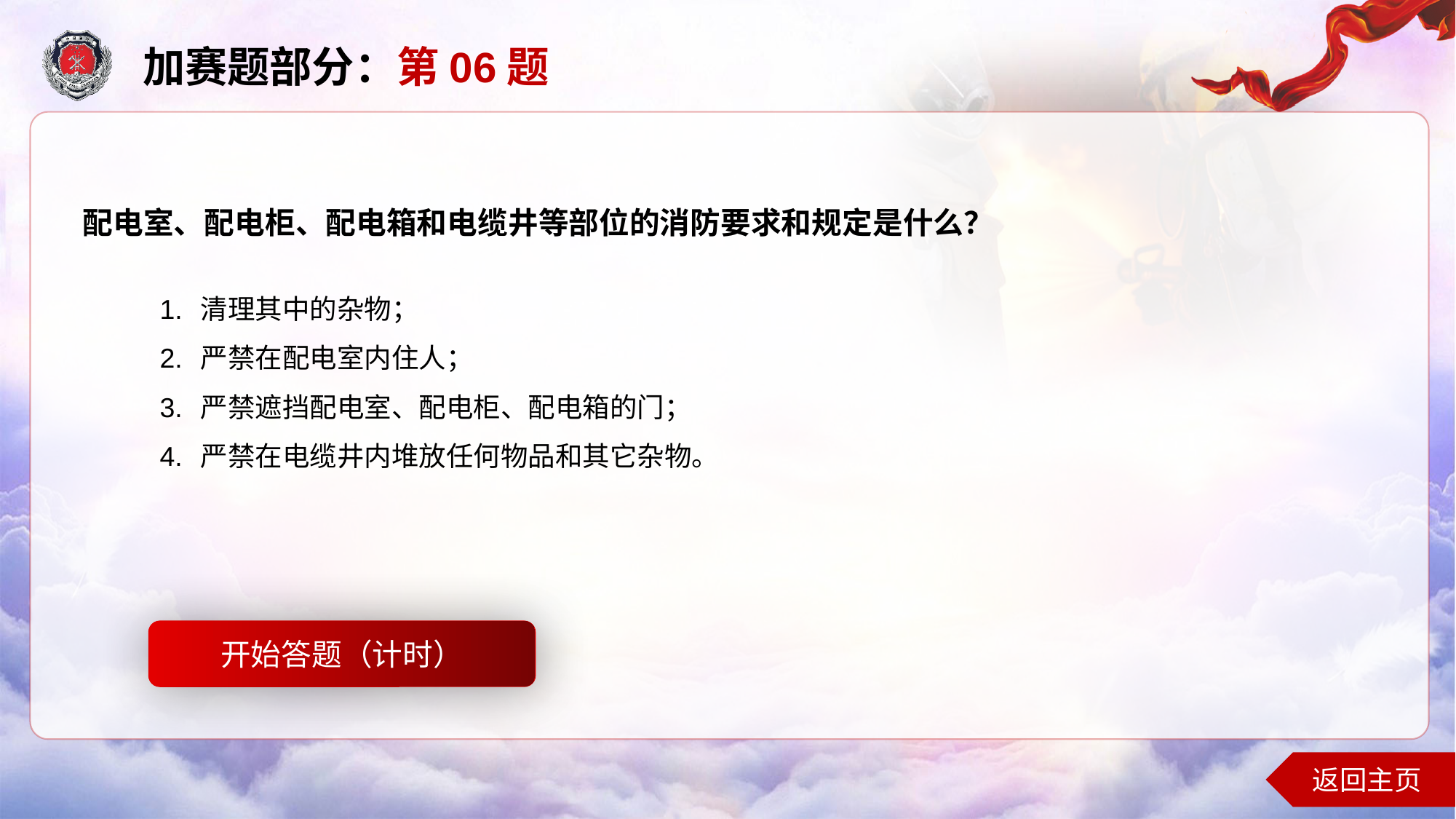

加赛题部分：第06题
配电室、配电柜、配电箱和电缆井等部位的消防要求和规定是什么？
清理其中的杂物；
严禁在配电室内住人；
严禁遮挡配电室、配电柜、配电箱的门；
严禁在电缆井内堆放任何物品和其它杂物。
开始答题（计时）
开始答题
返回主页